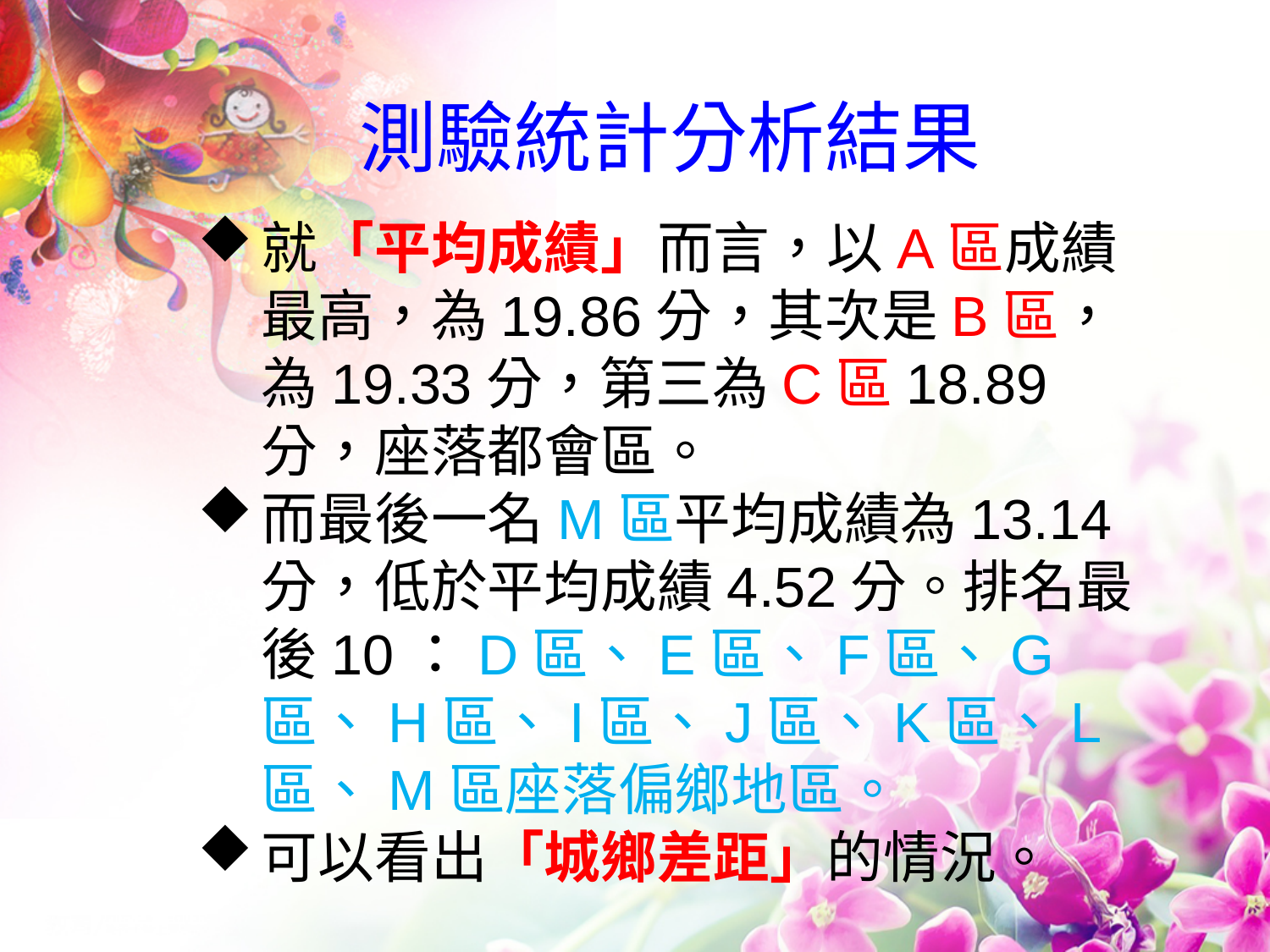

# 測驗統計分析結果
就「平均成績」而言，以A區成績最高，為19.86分，其次是B區，為19.33分，第三為C區18.89分，座落都會區。
而最後一名M區平均成績為13.14分，低於平均成績4.52分。排名最後10：D區、E區、F區、G區、H區、I區、J區、K區、L區、M區座落偏鄉地區。
可以看出「城鄉差距」的情況。